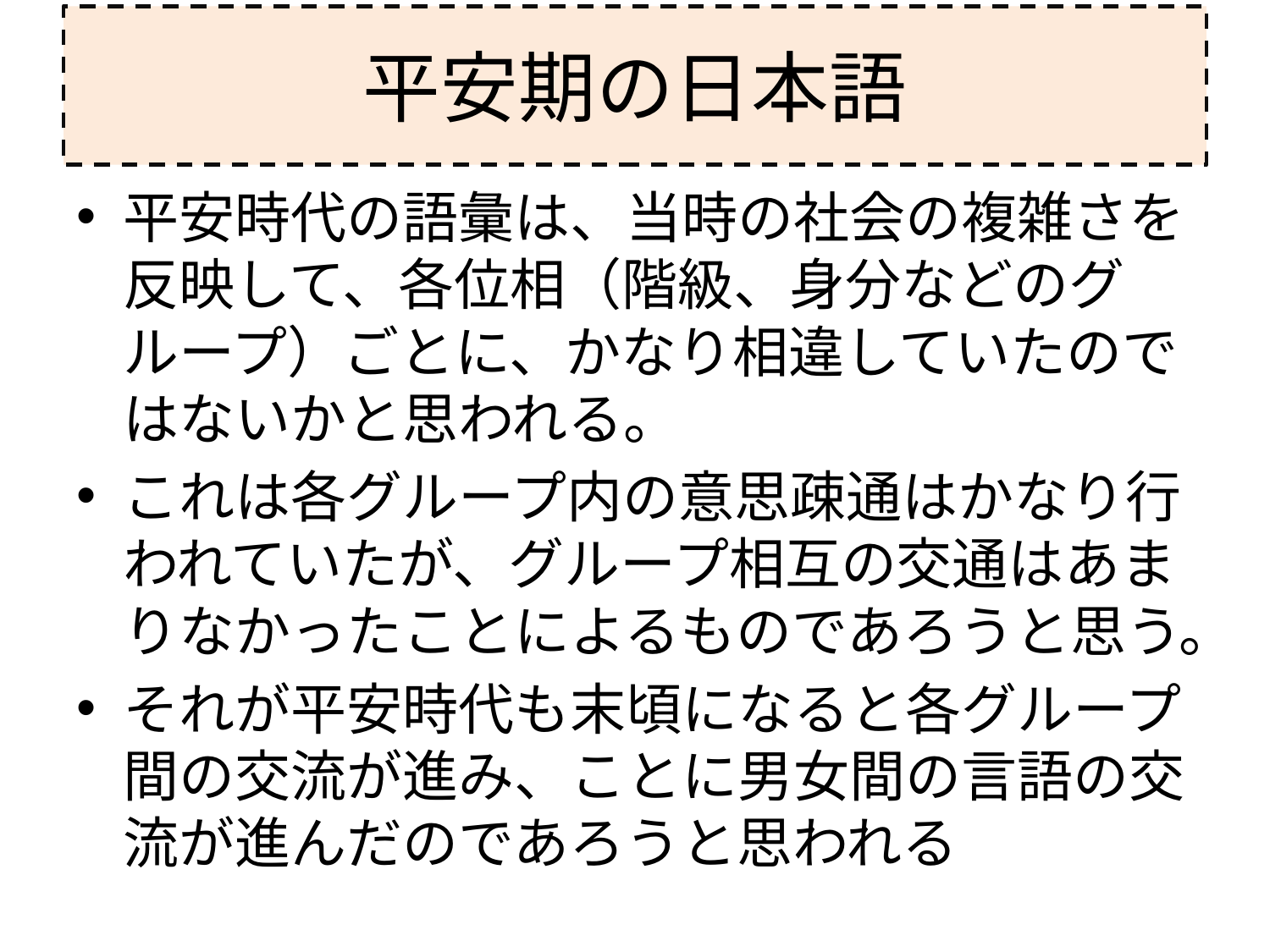

# 平安期の日本語
平安時代の語彙は、当時の社会の複雑さを反映して、各位相（階級、身分などのグループ）ごとに、かなり相違していたのではないかと思われる。
これは各グループ内の意思疎通はかなり行われていたが、グループ相互の交通はあまりなかったことによるものであろうと思う。
それが平安時代も末頃になると各グループ間の交流が進み、ことに男女間の言語の交流が進んだのであろうと思われる